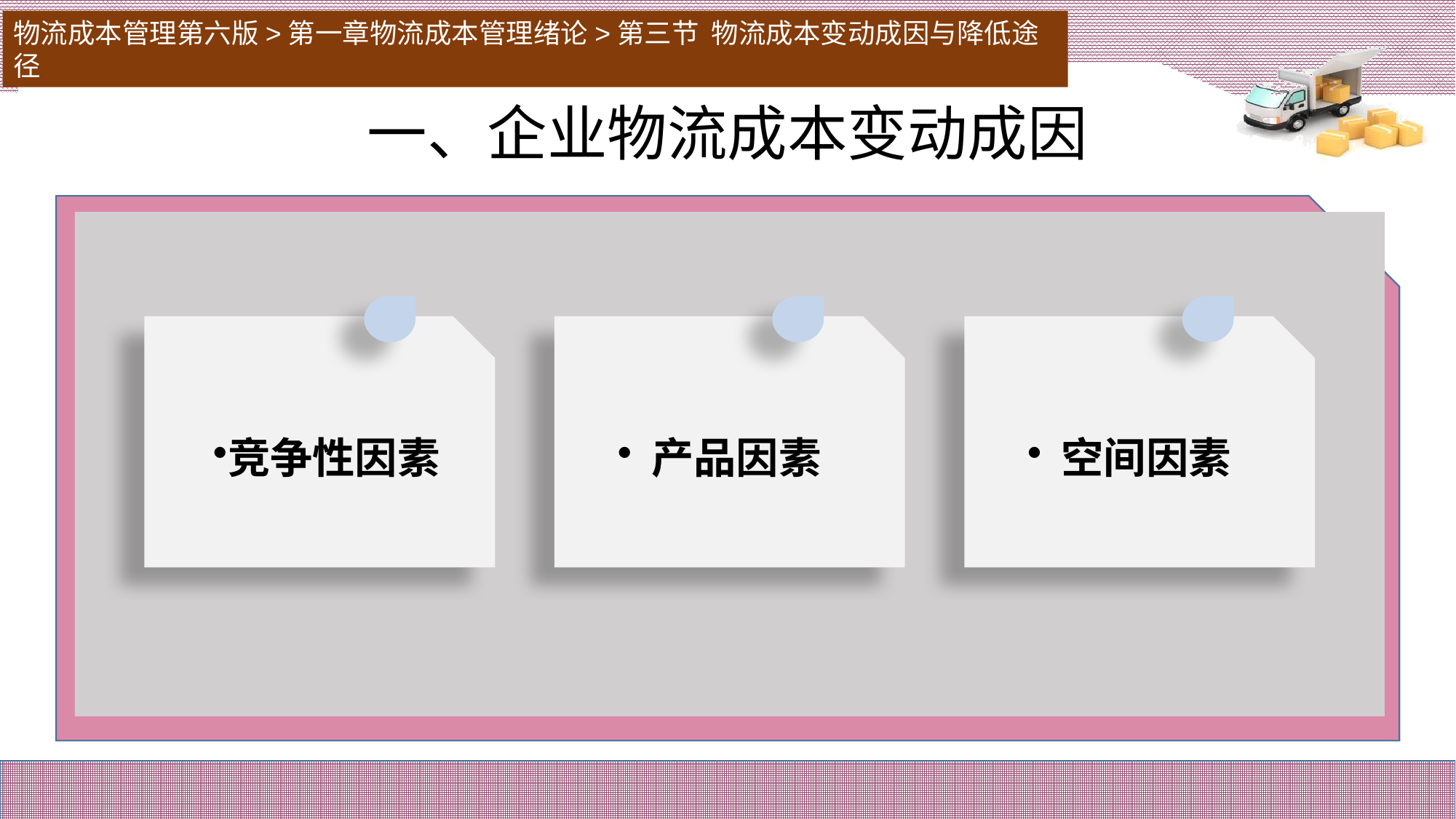

物流成本管理第六版>第一章物流成本管理绪论>第三节  物流成本变动成因与降低途径
一、企业物流成本变动成因

竞争性因素

产品因素

空间因素